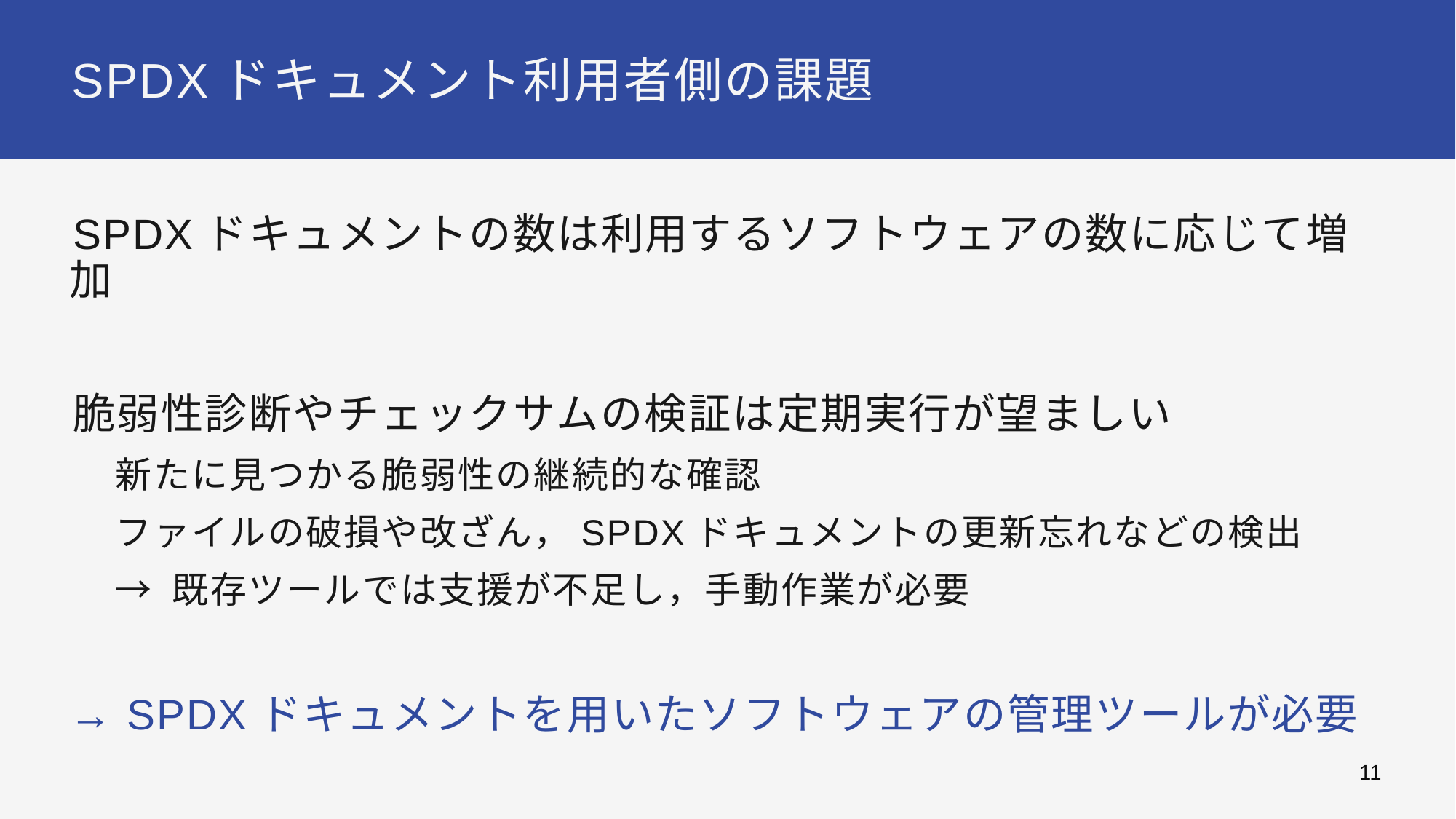

# SPDXドキュメント利用者側の課題
SPDXドキュメントの数は利用するソフトウェアの数に応じて増加

脆弱性診断やチェックサムの検証は定期実行が望ましい
新たに見つかる脆弱性の継続的な確認
ファイルの破損や改ざん，SPDXドキュメントの更新忘れなどの検出
→ 既存ツールでは支援が不足し，手動作業が必要

→ SPDXドキュメントを用いたソフトウェアの管理ツールが必要

11
Feb/14/2023